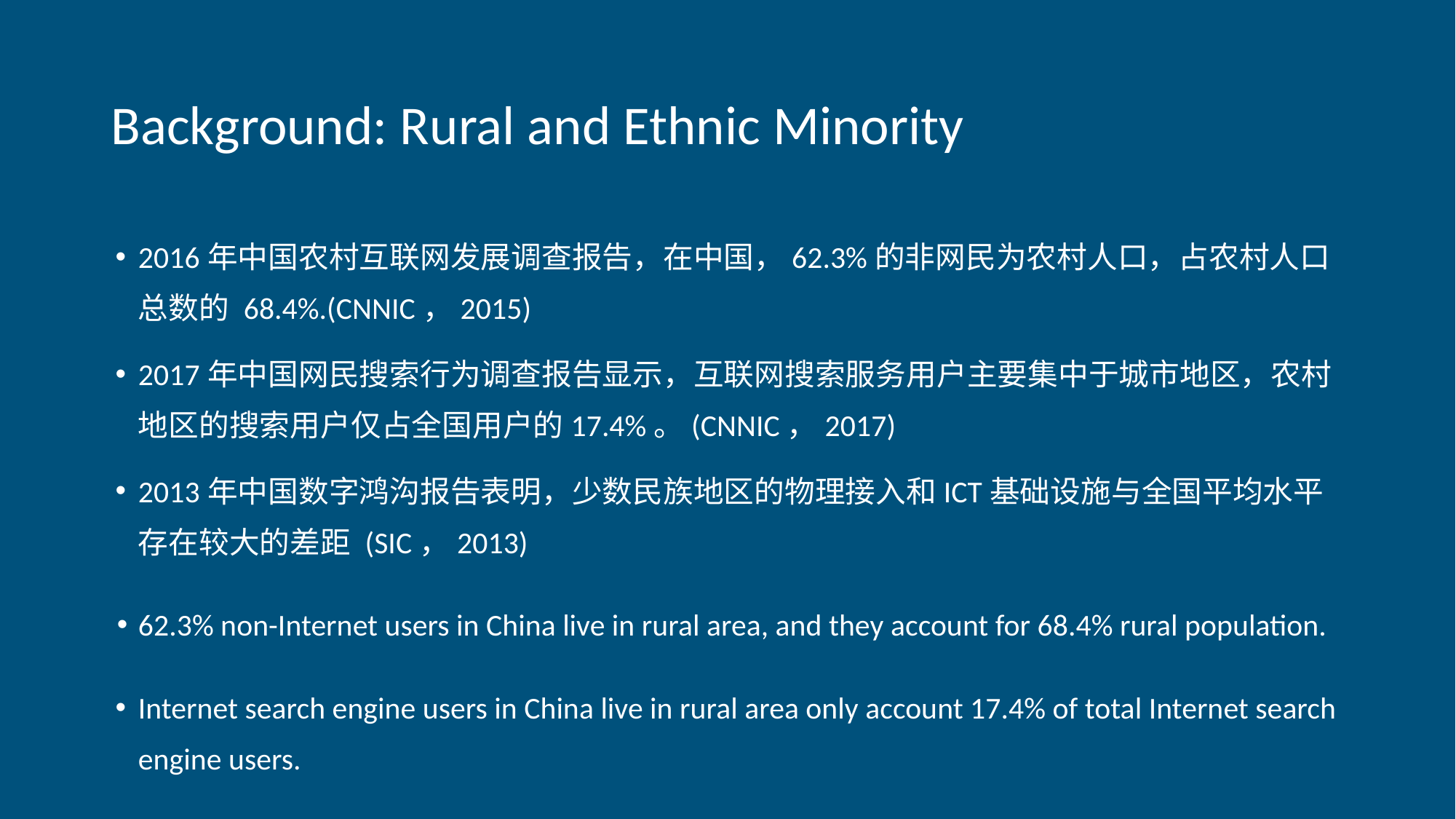

# Background: Rural and Ethnic Minority
2016年中国农村互联网发展调查报告，在中国，62.3%的非网民为农村人口，占农村人口总数的 68.4%.(CNNIC，2015)
2017年中国网民搜索行为调查报告显示，互联网搜索服务用户主要集中于城市地区，农村地区的搜索用户仅占全国用户的17.4%。(CNNIC，2017)
2013年中国数字鸿沟报告表明，少数民族地区的物理接入和ICT基础设施与全国平均水平存在较大的差距 (SIC，2013)
62.3% non-Internet users in China live in rural area, and they account for 68.4% rural population.
Internet search engine users in China live in rural area only account 17.4% of total Internet search engine users.